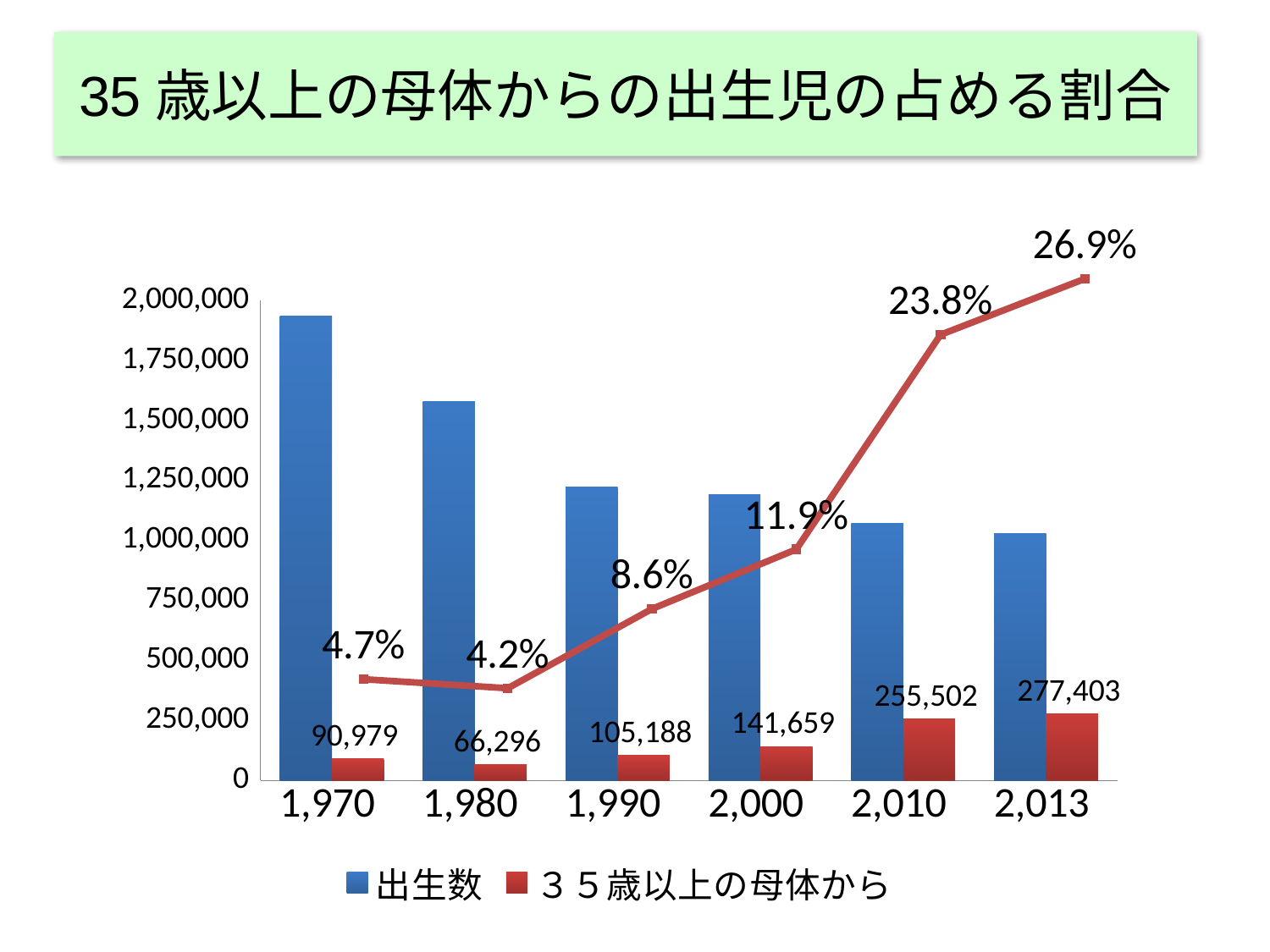

# 35歳以上の母体からの出生児の占める割合

### Chart

| Category | 列2 |
|---|---|
| 1970.0 | 0.047 |
| 1980.0 | 0.042 |
| 1990.0 | 0.086 |
| 2000.0 | 0.119 |
| 2010.0 | 0.238 |
| 2013.0 | 0.269 |

### Chart

| Category | 出生数 | ３５歳以上の母体から |
|---|---|---|
| 1970.0 | 1934239.0 | 90979.0 |
| 1980.0 | 1576889.0 | 66296.0 |
| 1990.0 | 1221585.0 | 105188.0 |
| 2000.0 | 1190547.0 | 141659.0 |
| 2010.0 | 1071304.0 | 255502.0 |
| 2013.0 | 1029816.0 | 277403.0 |